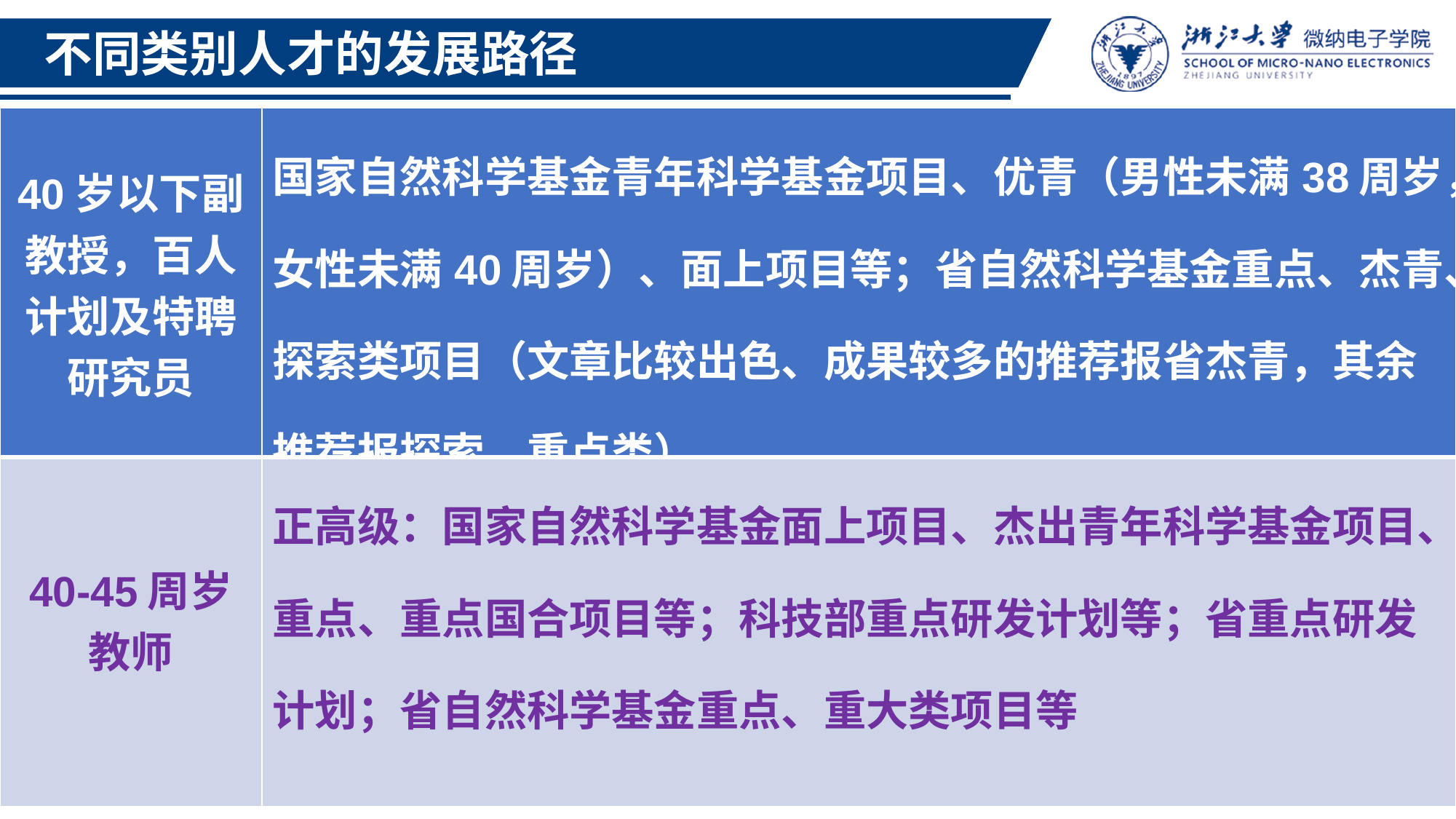

不同类别人才的发展路径
| 40岁以下副教授，百人计划及特聘研究员 | 国家自然科学基金青年科学基金项目、优青（男性未满38周岁，女性未满40周岁）、面上项目等；省自然科学基金重点、杰青、探索类项目（文章比较出色、成果较多的推荐报省杰青，其余推荐报探索、重点类） |
| --- | --- |
| 40-45周岁教师 | 正高级：国家自然科学基金面上项目、杰出青年科学基金项目、重点、重点国合项目等；科技部重点研发计划等；省重点研发计划；省自然科学基金重点、重大类项目等 |